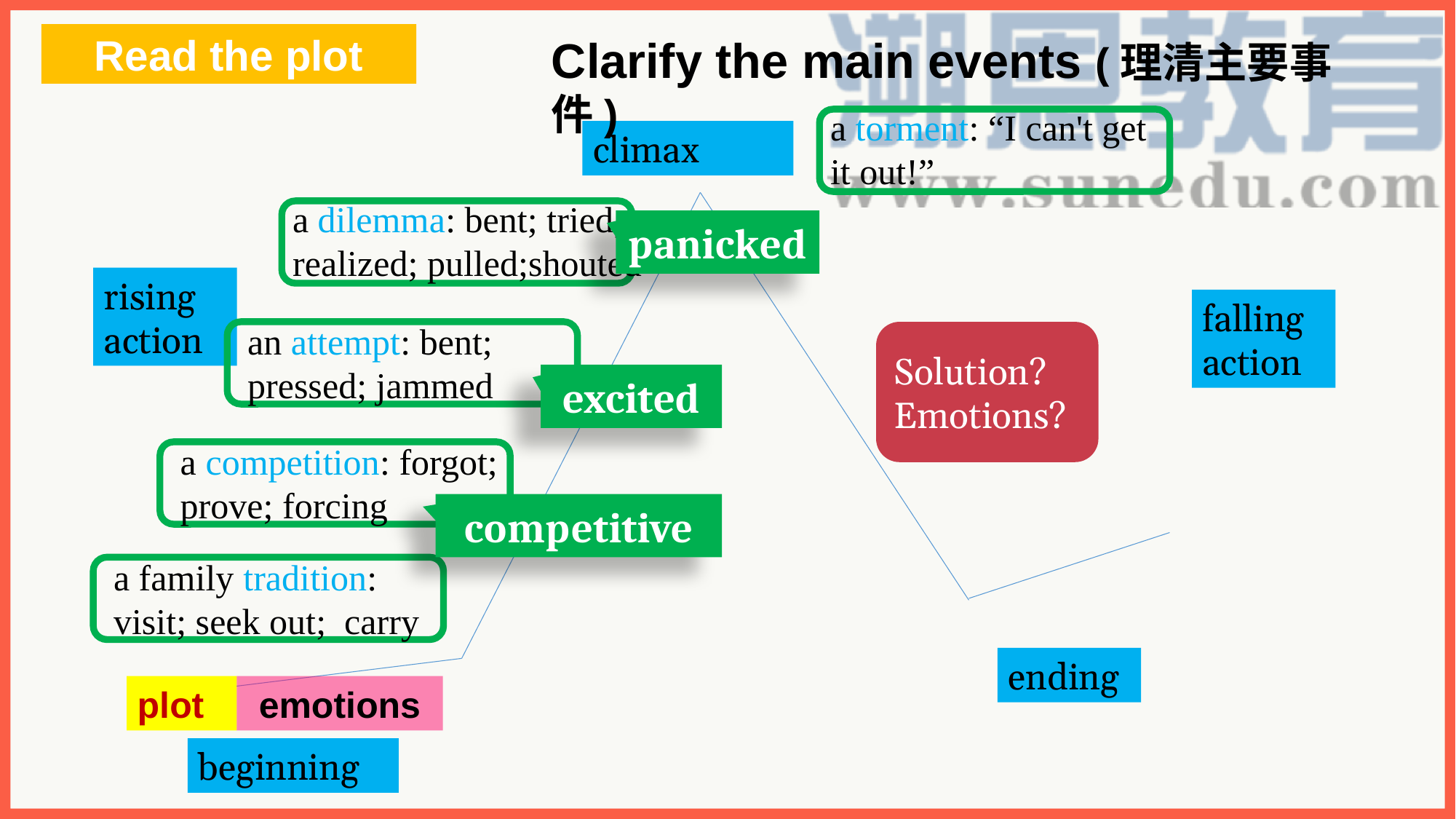

Read the plot
Clarify the main events (理清主要事件)
a torment: “I can't get it out!”

climax
rising action
falling action
ending
beginning
a dilemma: bent; tried; realized; pulled;shouted

panicked
an attempt: bent; pressed; jammed

Solution?
Emotions?
excited
a competition: forgot;
prove; forcing

competitive
a family tradition: visit; seek out;  carry

plot
emotions